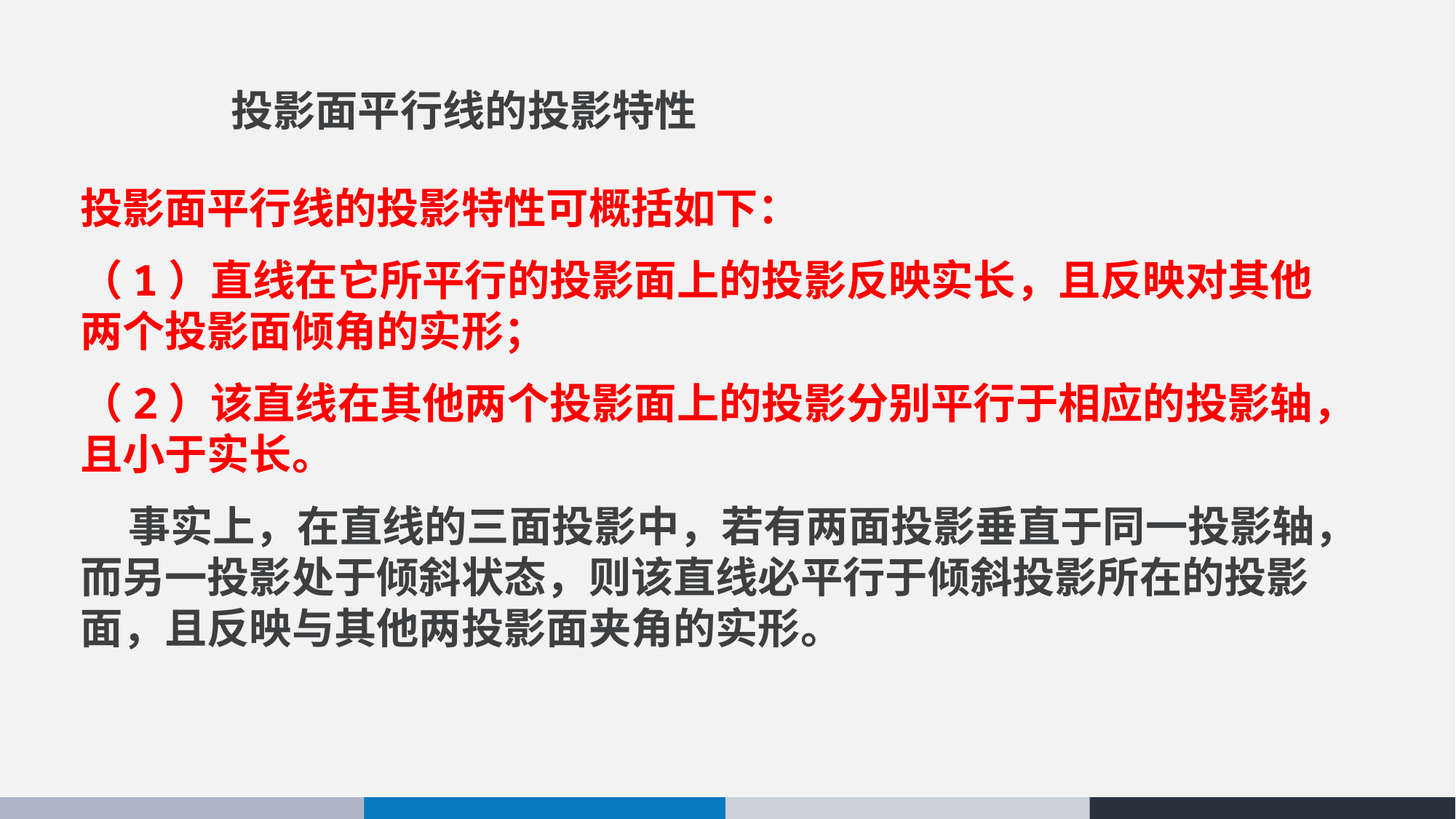

投影面平行线的投影特性
投影面平行线的投影特性可概括如下：
（1）直线在它所平行的投影面上的投影反映实长，且反映对其他两个投影面倾角的实形；
（2）该直线在其他两个投影面上的投影分别平行于相应的投影轴，且小于实长。
    事实上，在直线的三面投影中，若有两面投影垂直于同一投影轴，而另一投影处于倾斜状态，则该直线必平行于倾斜投影所在的投影面，且反映与其他两投影面夹角的实形。